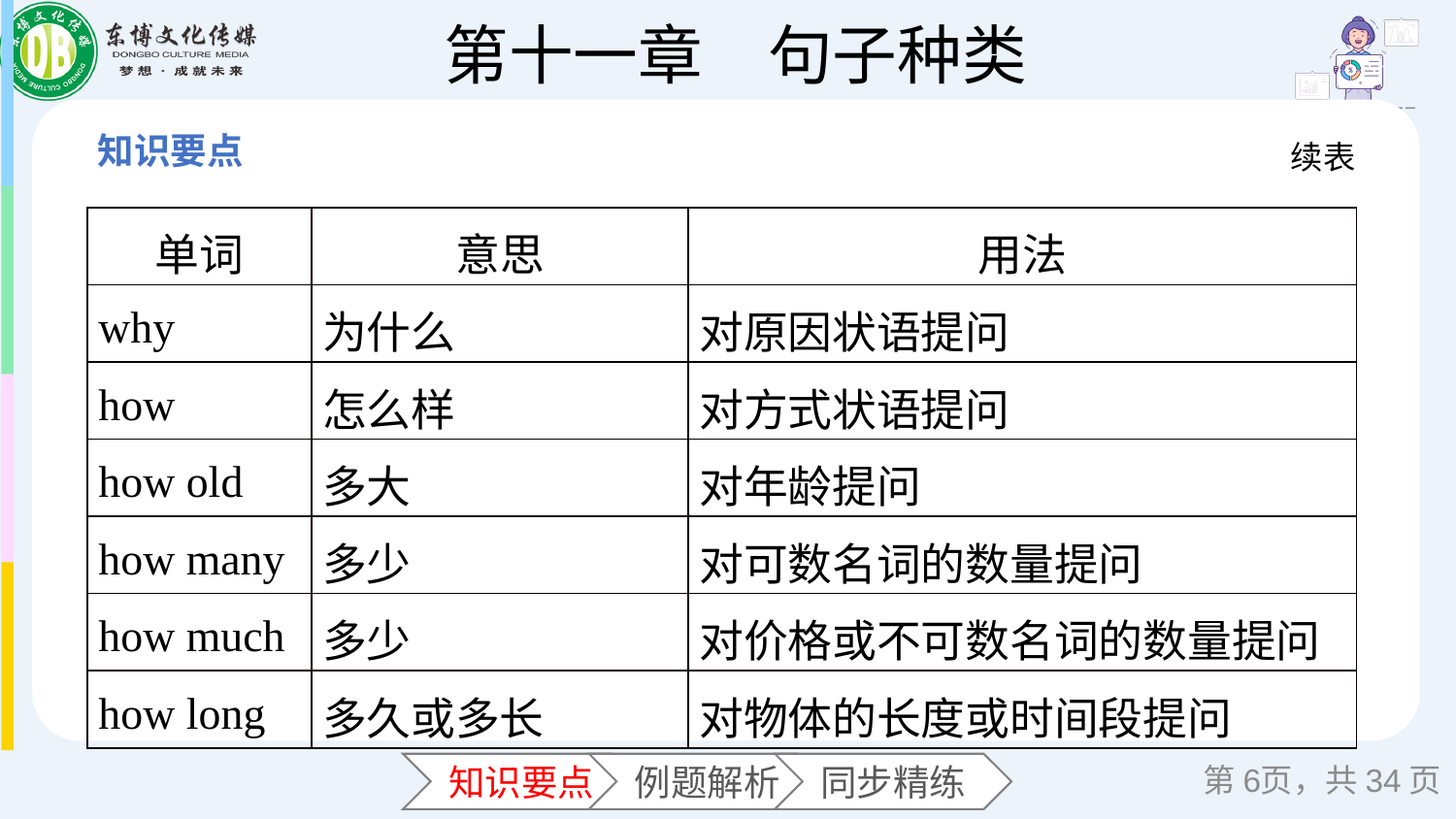

续表
| 单词 | 意思 | 用法 |
| --- | --- | --- |
| why | 为什么 | 对原因状语提问 |
| how | 怎么样 | 对方式状语提问 |
| how old | 多大 | 对年龄提问 |
| how many | 多少 | 对可数名词的数量提问 |
| how much | 多少 | 对价格或不可数名词的数量提问 |
| how long | 多久或多长 | 对物体的长度或时间段提问 |
第6页，共34页